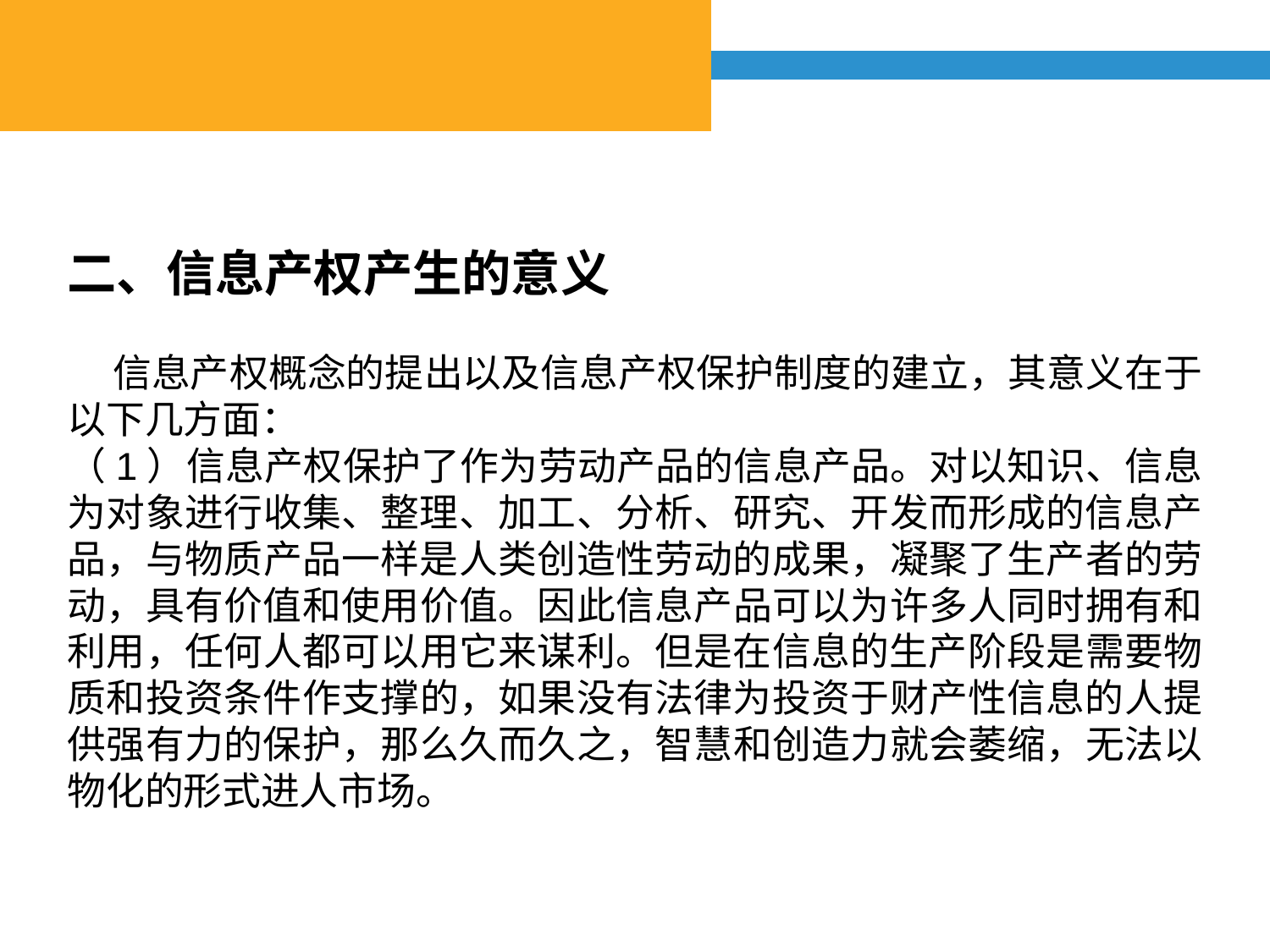

二、信息产权产生的意义

    信息产权概念的提出以及信息产权保护制度的建立，其意义在于以下几方面：
（1）信息产权保护了作为劳动产品的信息产品。对以知识、信息为对象进行收集、整理、加工、分析、研究、开发而形成的信息产品，与物质产品一样是人类创造性劳动的成果，凝聚了生产者的劳动，具有价值和使用价值。因此信息产品可以为许多人同时拥有和利用，任何人都可以用它来谋利。但是在信息的生产阶段是需要物质和投资条件作支撑的，如果没有法律为投资于财产性信息的人提供强有力的保护，那么久而久之，智慧和创造力就会萎缩，无法以物化的形式进人市场。